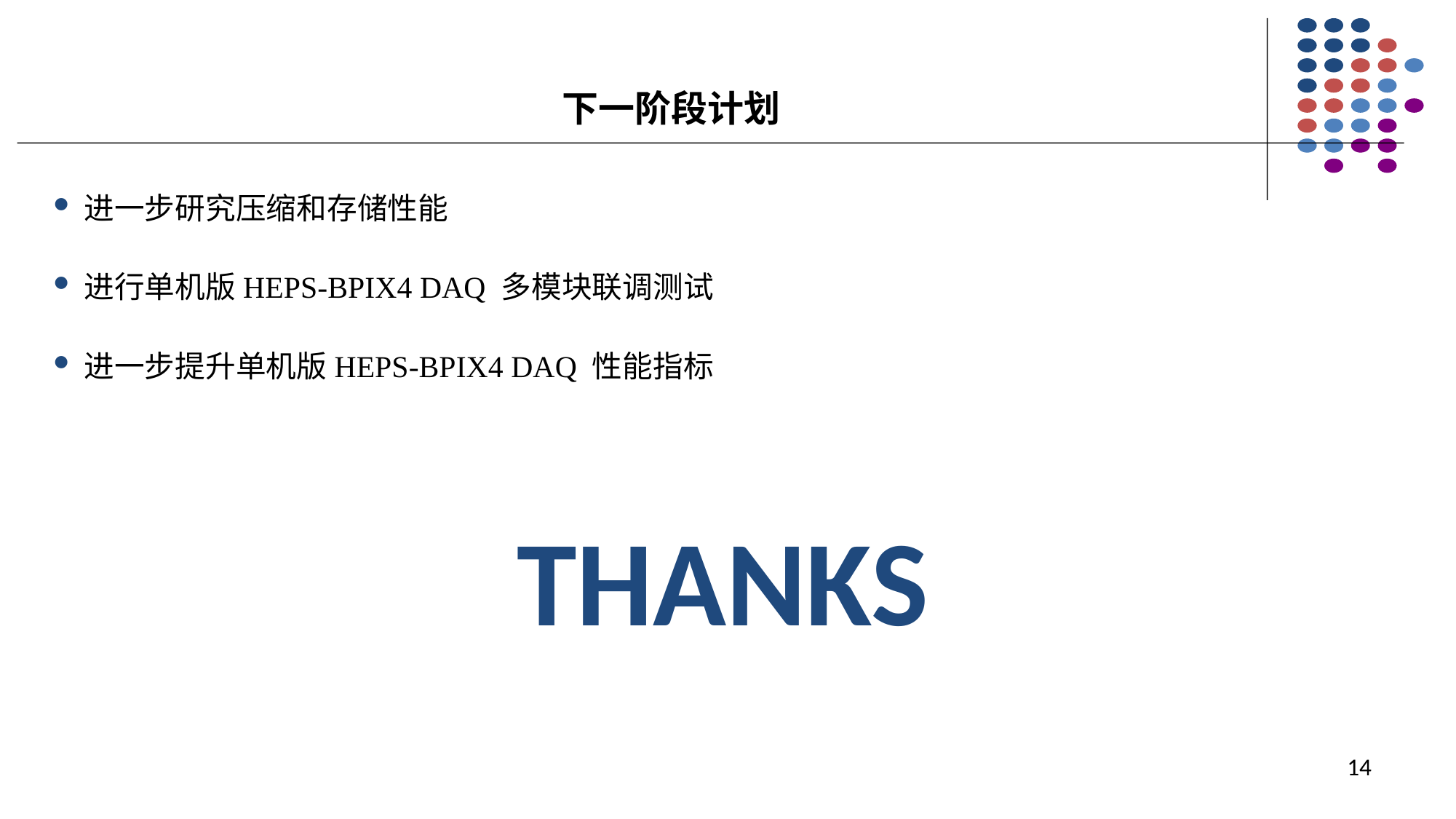

# 下一阶段计划
进一步研究压缩和存储性能
进行单机版HEPS-BPIX4 DAQ 多模块联调测试
进一步提升单机版HEPS-BPIX4 DAQ 性能指标

THANKS
14